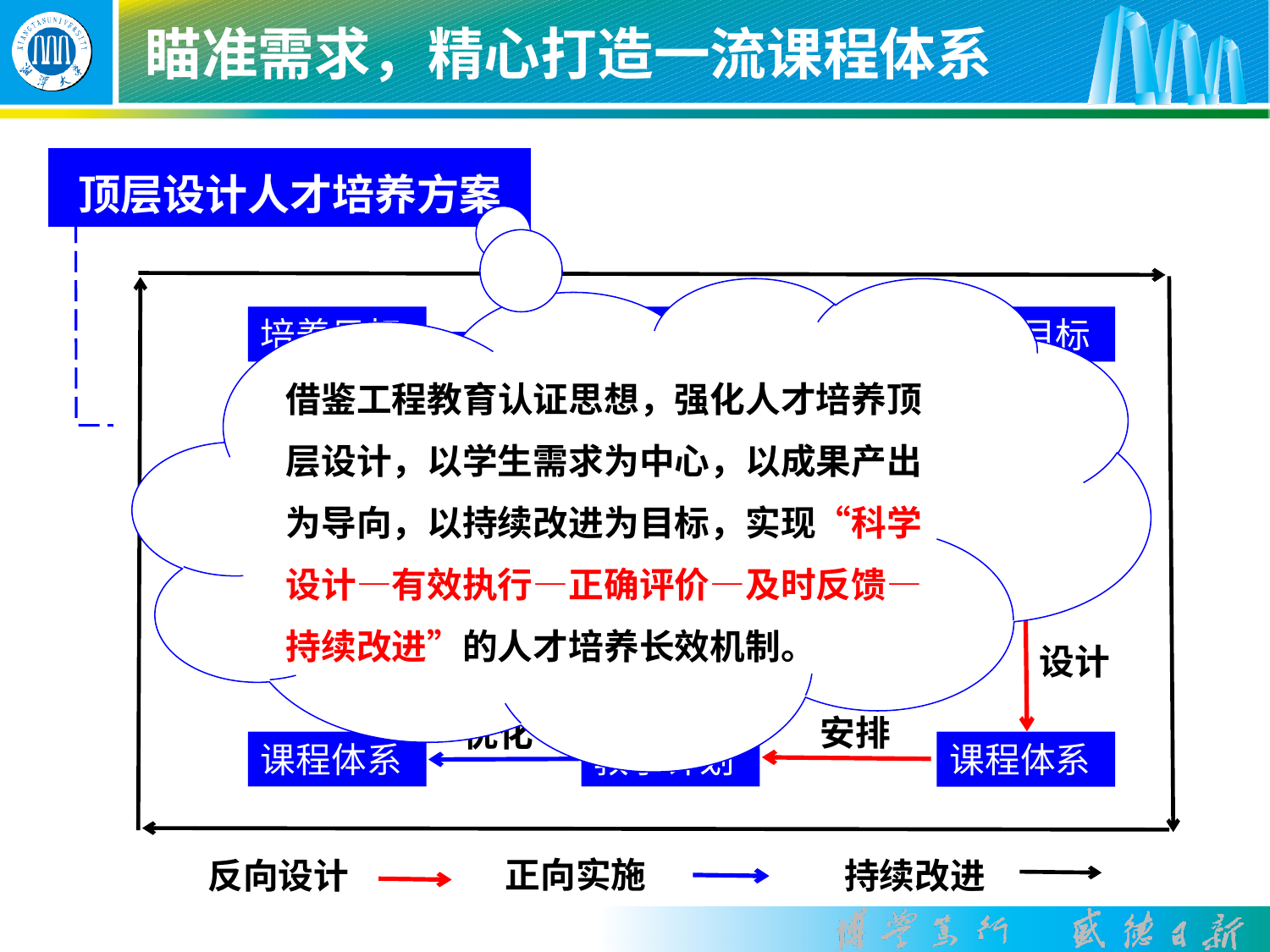

瞄准需求，精心打造一流课程体系

顶层设计人才培养方案

借鉴工程教育认证思想，强化人才培养顶层设计，以学生需求为中心，以成果产出为导向，以持续改进为目标，实现“科学设计—有效执行—正确评价—及时反馈—持续改进”的人才培养长效机制。
培养目标
学生需求
培养目标

满足
定位
细化
达成
明确

正向实施
反向设计
 学生
毕业要求
毕业要求
执行
设计
实现
安排
优化
课程体系
教学计划
课程体系
正向实施
反向设计
持续改进